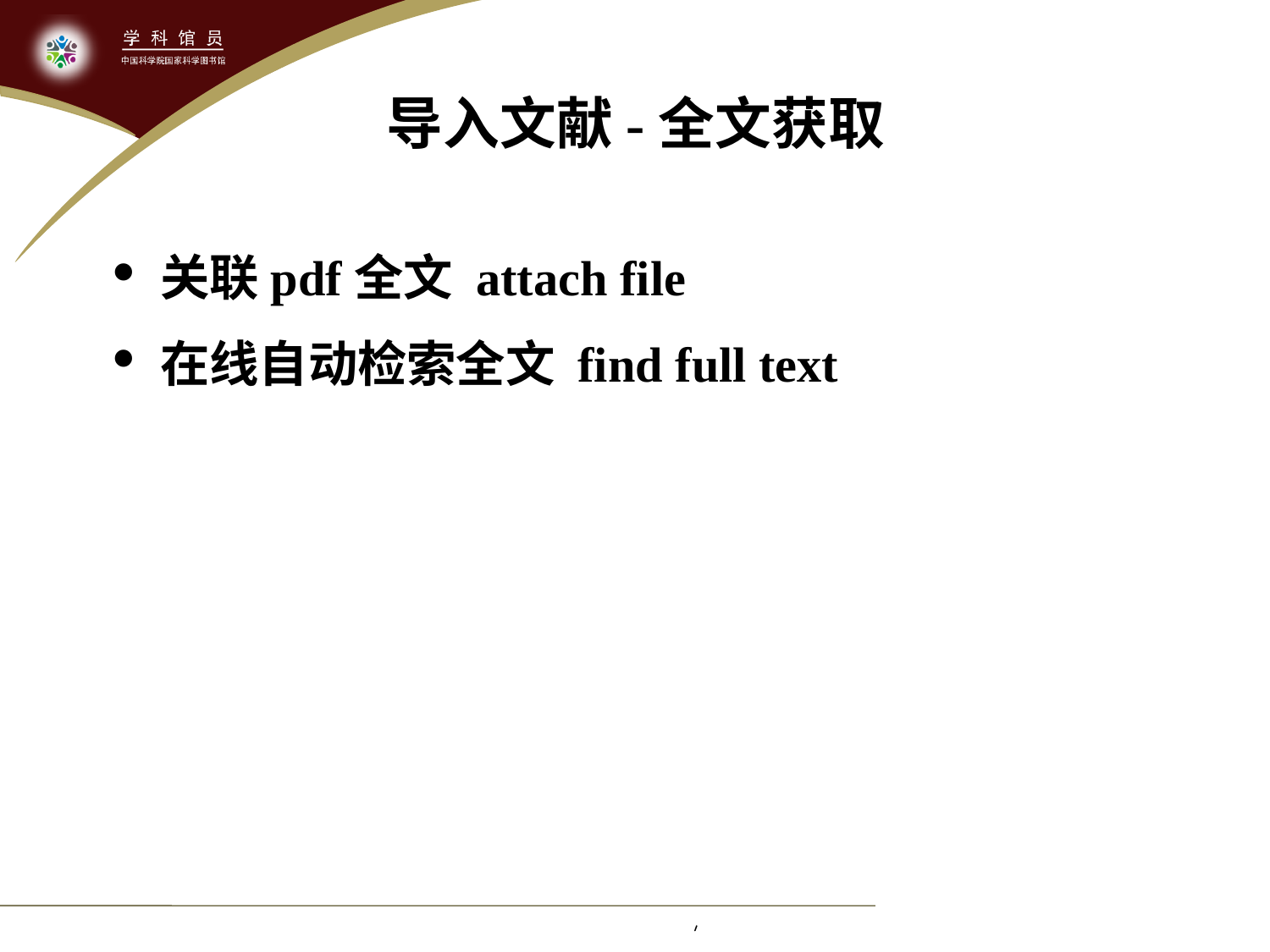

# 导入文献-全文获取
关联pdf全文 attach file
在线自动检索全文 find full text